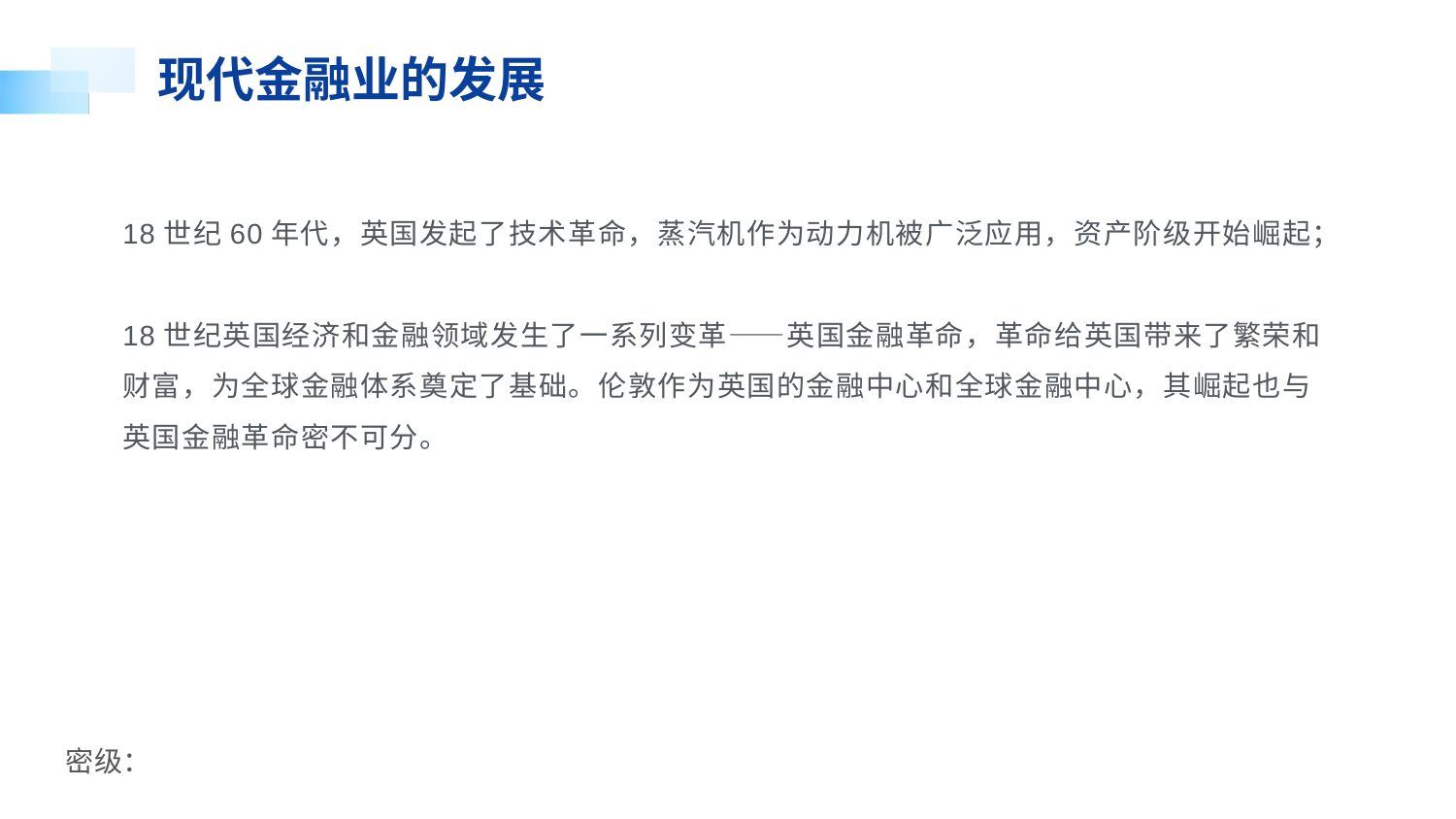

R:8
G:64
B:156
现代金融业的发展
R:0
G:89
B:233
18世纪60年代，英国发起了技术革命，蒸汽机作为动力机被广泛应用，资产阶级开始崛起；

18世纪英国经济和金融领域发生了一系列变革——英国金融革命，革命给英国带来了繁荣和财富，为全球金融体系奠定了基础。伦敦作为英国的金融中心和全球金融中心，其崛起也与英国金融革命密不可分。
R:0
G:183
B:255
R:250
G:135
B:56
R:244
G:244
B:244